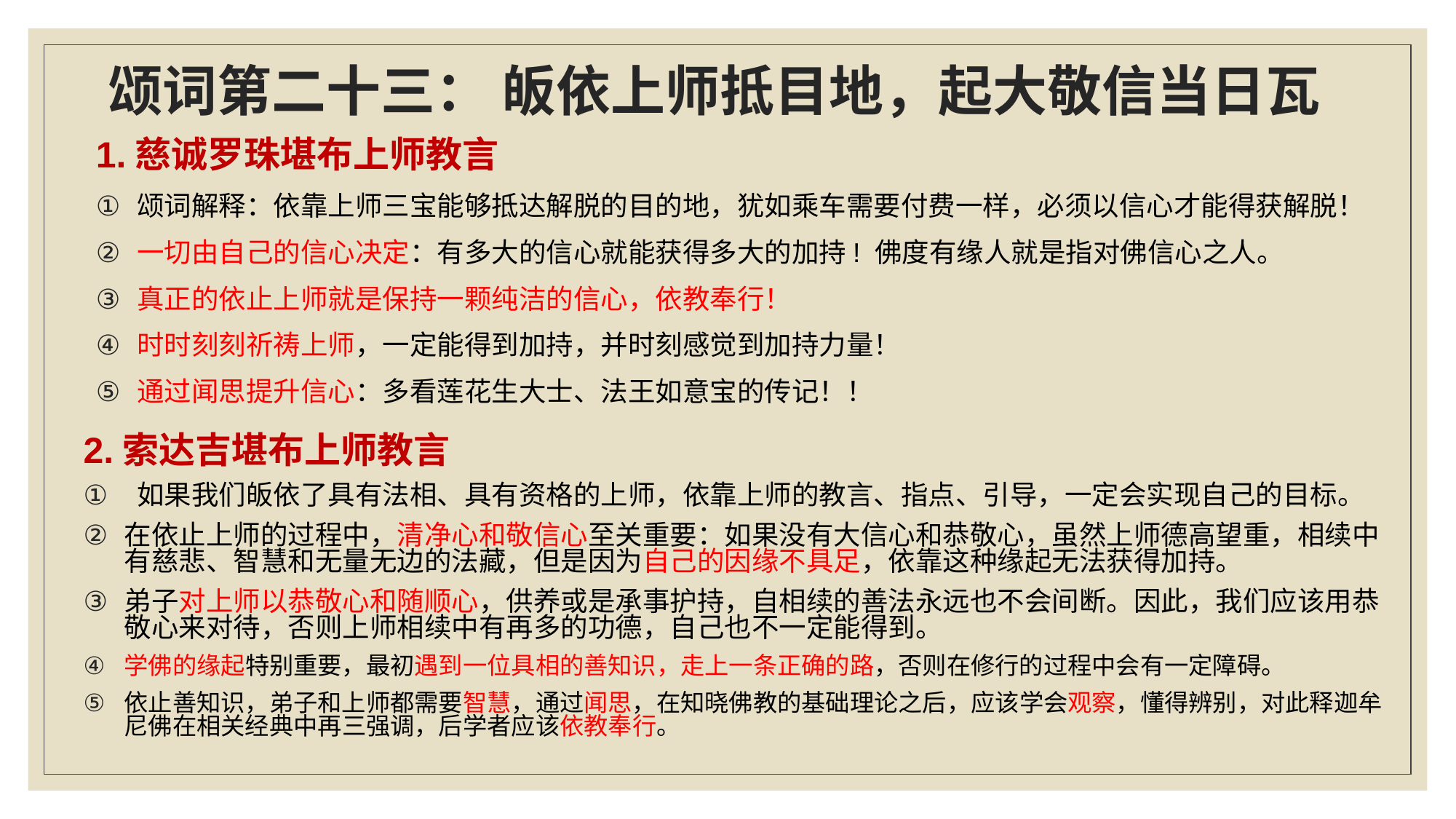

# 颂词第二十三： 皈依上师抵目地，起大敬信当日瓦
1.慈诚罗珠堪布上师教言
颂词解释：依靠上师三宝能够抵达解脱的目的地，犹如乘车需要付费一样，必须以信心才能得获解脱！
一切由自己的信心决定：有多大的信心就能获得多大的加持! 佛度有缘人就是指对佛信心之人。
真正的依止上师就是保持一颗纯洁的信心，依教奉行！
时时刻刻祈祷上师，一定能得到加持，并时刻感觉到加持力量！
通过闻思提升信心：多看莲花生大士、法王如意宝的传记！！
2.索达吉堪布上师教言
 如果我们皈依了具有法相、具有资格的上师，依靠上师的教言、指点、引导，一定会实现自己的目标。
在依止上师的过程中，清净心和敬信心至关重要：如果没有大信心和恭敬心，虽然上师德高望重，相续中有慈悲、智慧和无量无边的法藏，但是因为自己的因缘不具足，依靠这种缘起无法获得加持。
弟子对上师以恭敬心和随顺心，供养或是承事护持，自相续的善法永远也不会间断。因此，我们应该用恭敬心来对待，否则上师相续中有再多的功德，自己也不一定能得到。
学佛的缘起特别重要，最初遇到一位具相的善知识，走上一条正确的路，否则在修行的过程中会有一定障碍。
依止善知识，弟子和上师都需要智慧，通过闻思，在知晓佛教的基础理论之后，应该学会观察，懂得辨别，对此释迦牟尼佛在相关经典中再三强调，后学者应该依教奉行。